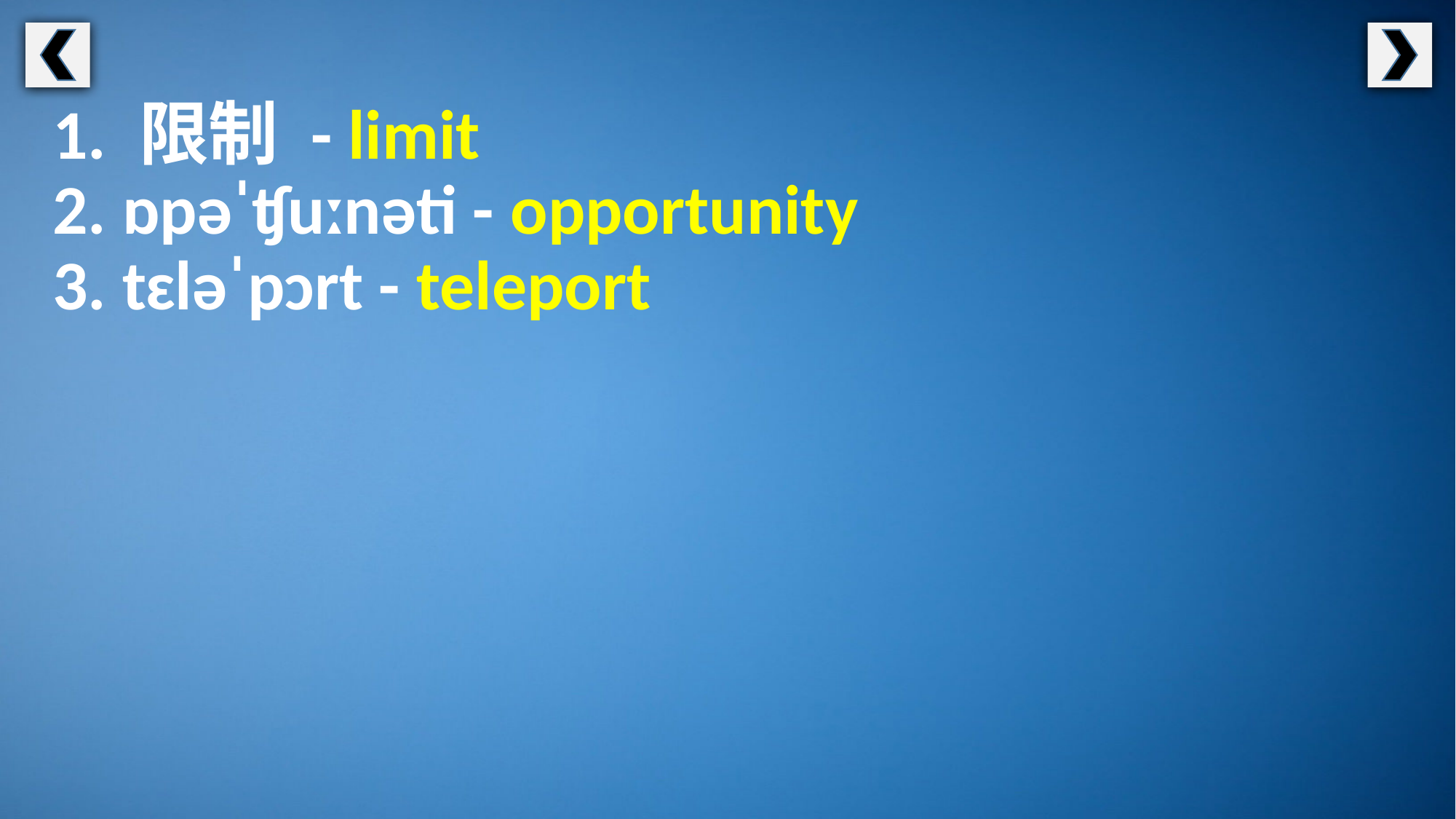

1. 限制 - limit
2. ɒpəˈʧuːnəti - opportunity
3. tɛləˈpɔrt - teleport